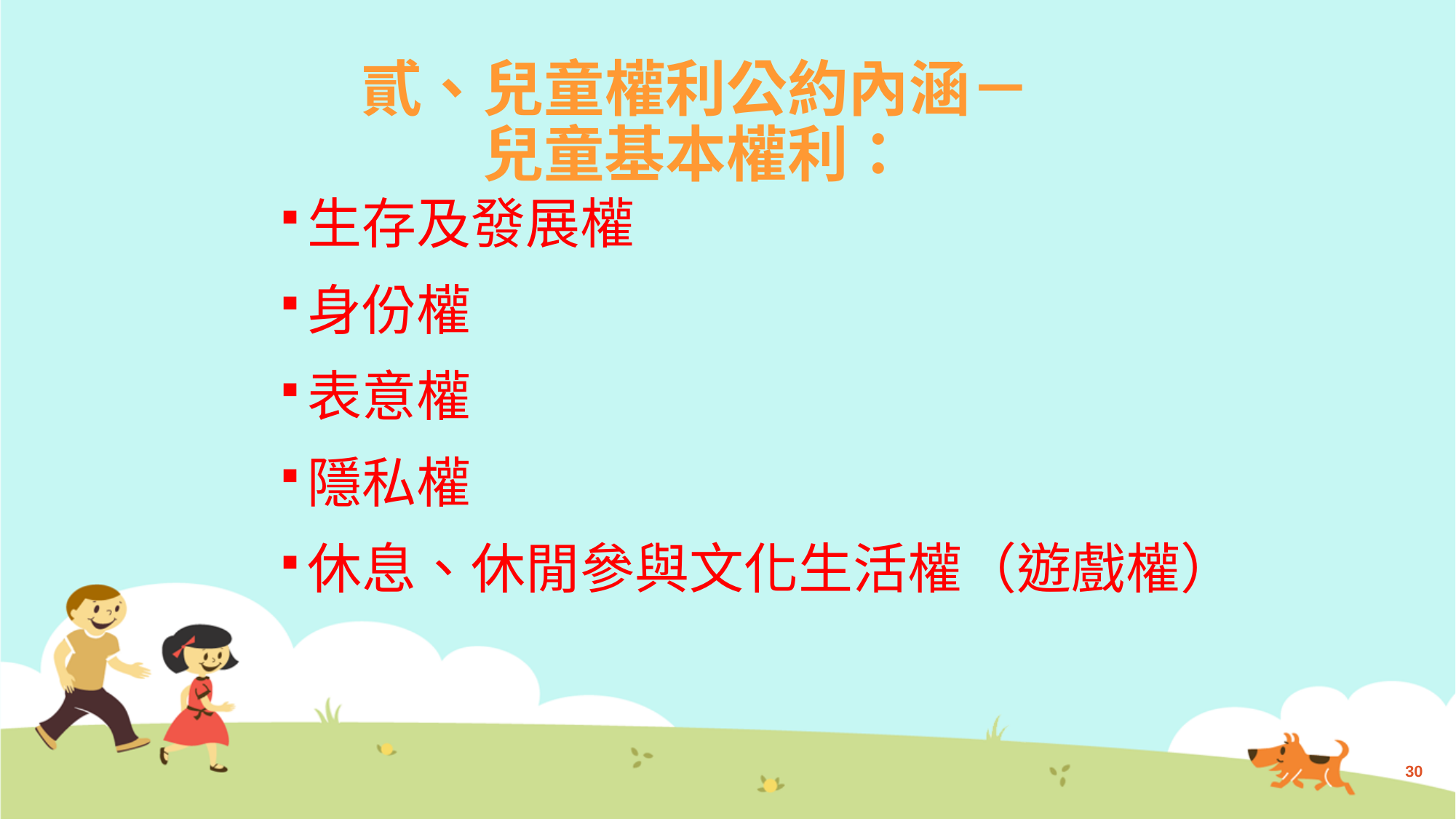

# 貳、兒童權利公約內涵－ 兒童基本權利：
生存及發展權
身份權
表意權
隱私權
休息、休閒參與文化生活權（遊戲權）

30